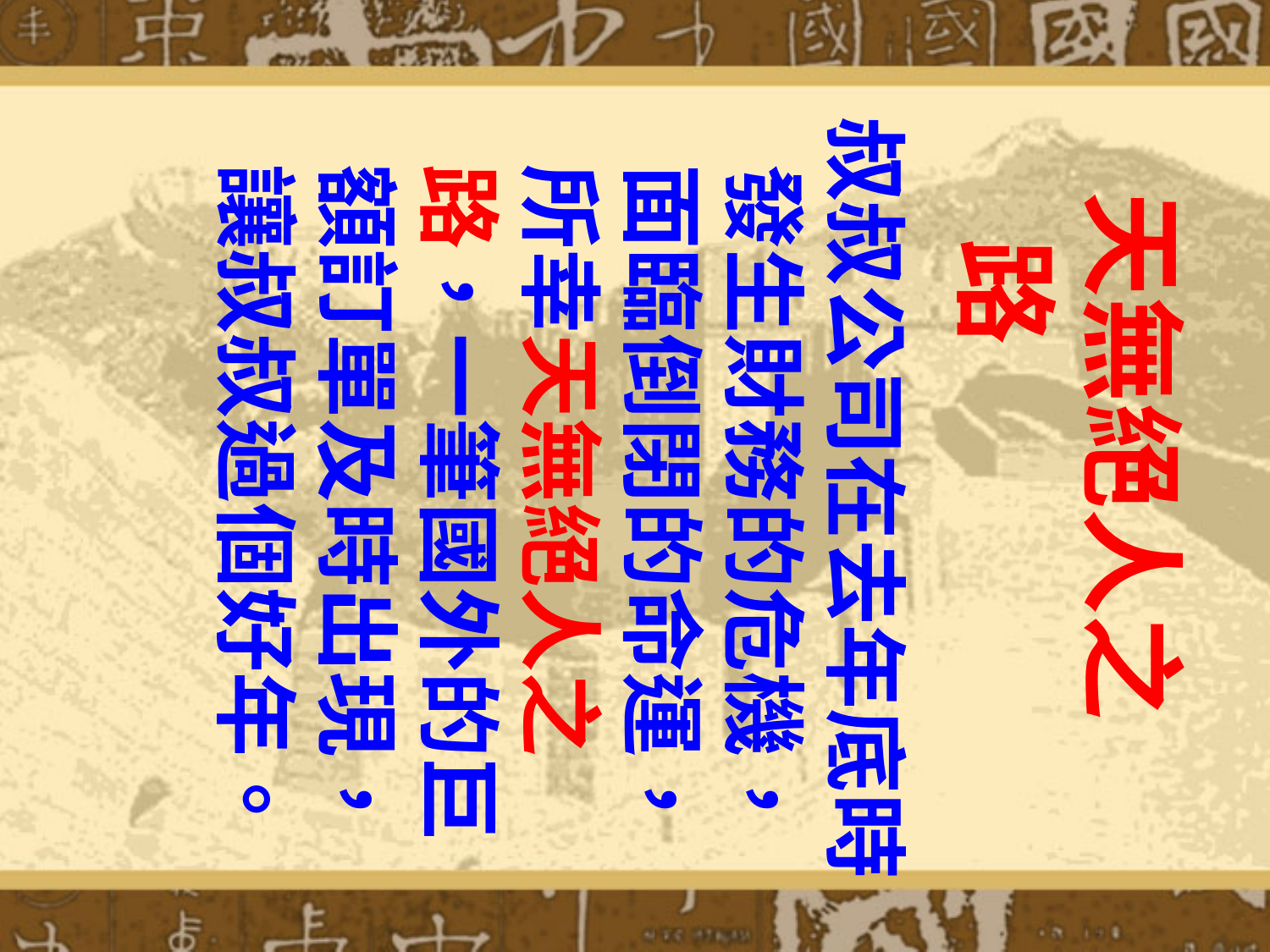

叔叔公司在去年底時發生財務的危機，面臨倒閉的命運，所幸天無絕人之路，一筆國外的巨額訂單及時出現，讓叔叔過個好年。
天無絕人之路